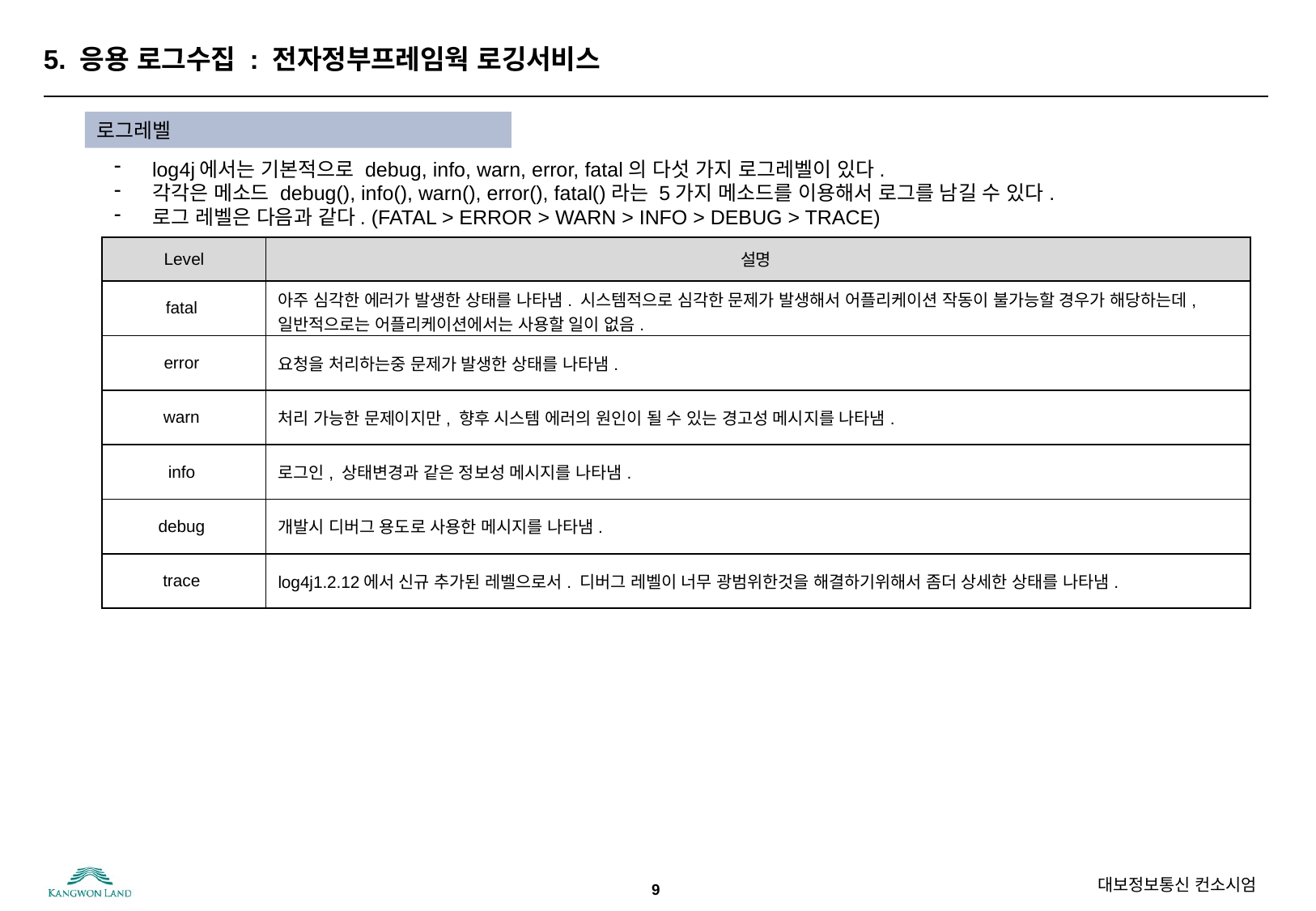

# 5. 응용 로그수집 : 전자정부프레임웍 로깅서비스
로그레벨
log4j에서는 기본적으로 debug, info, warn, error, fatal의 다섯 가지 로그레벨이 있다.
각각은 메소드 debug(), info(), warn(), error(), fatal()라는 5가지 메소드를 이용해서 로그를 남길 수 있다.
로그 레벨은 다음과 같다. (FATAL > ERROR > WARN > INFO > DEBUG > TRACE)
| Level | 설명 |
| --- | --- |
| fatal | 아주 심각한 에러가 발생한 상태를 나타냄. 시스템적으로 심각한 문제가 발생해서 어플리케이션 작동이 불가능할 경우가 해당하는데, 일반적으로는 어플리케이션에서는 사용할 일이 없음. |
| error | 요청을 처리하는중 문제가 발생한 상태를 나타냄. |
| warn | 처리 가능한 문제이지만, 향후 시스템 에러의 원인이 될 수 있는 경고성 메시지를 나타냄. |
| info | 로그인, 상태변경과 같은 정보성 메시지를 나타냄. |
| debug | 개발시 디버그 용도로 사용한 메시지를 나타냄. |
| trace | log4j1.2.12에서 신규 추가된 레벨으로서. 디버그 레벨이 너무 광범위한것을 해결하기위해서 좀더 상세한 상태를 나타냄. |

9